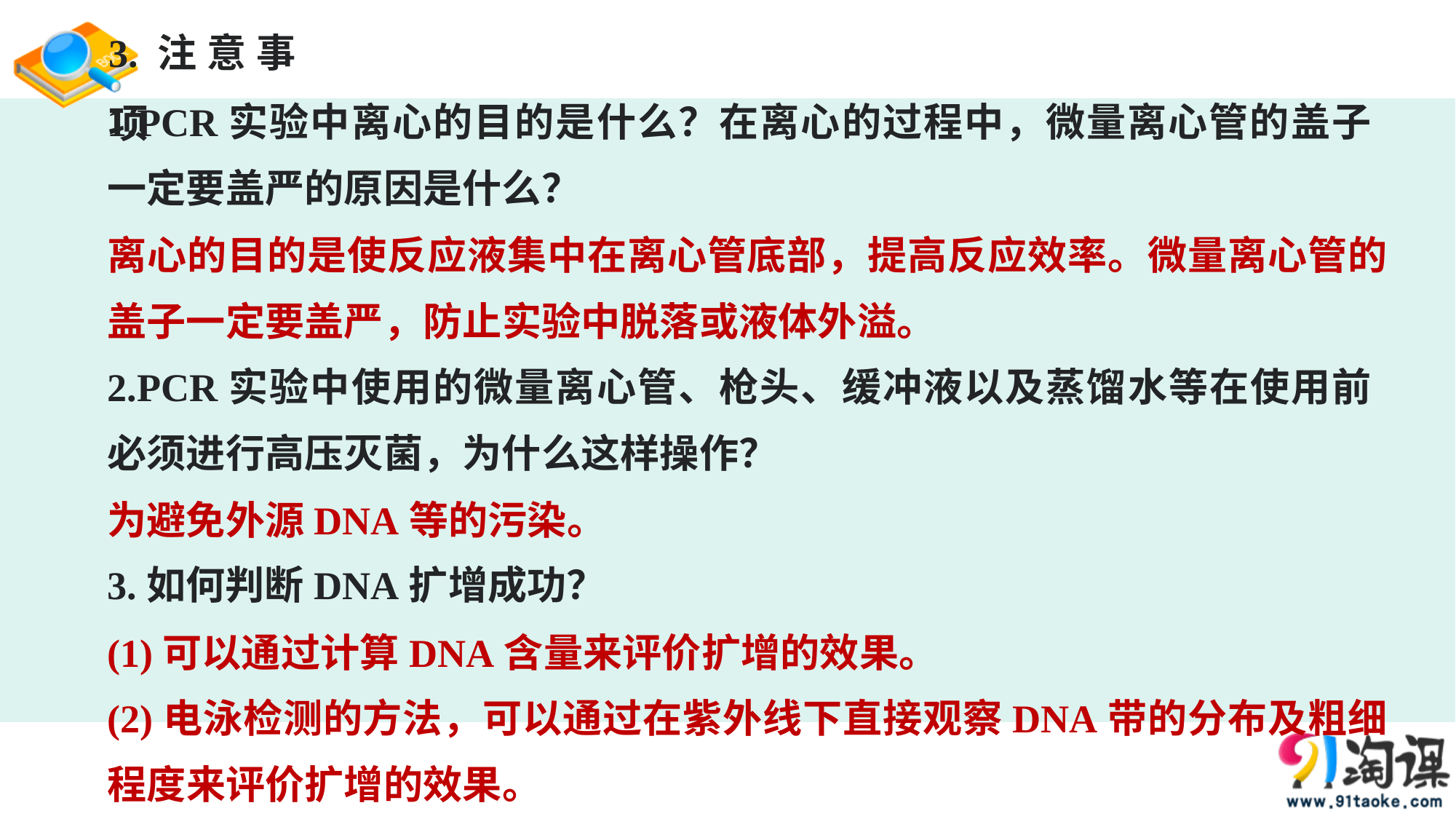

3.注意事项
1.PCR实验中离心的目的是什么？在离心的过程中，微量离心管的盖子一定要盖严的原因是什么？

2.PCR实验中使用的微量离心管、枪头、缓冲液以及蒸馏水等在使用前必须进行高压灭菌，为什么这样操作？

3.如何判断DNA扩增成功？
离心的目的是使反应液集中在离心管底部，提高反应效率。微量离心管的盖子一定要盖严，防止实验中脱落或液体外溢。

为避免外源DNA等的污染。

(1)可以通过计算DNA含量来评价扩增的效果。
(2)电泳检测的方法，可以通过在紫外线下直接观察DNA带的分布及粗细程度来评价扩增的效果。